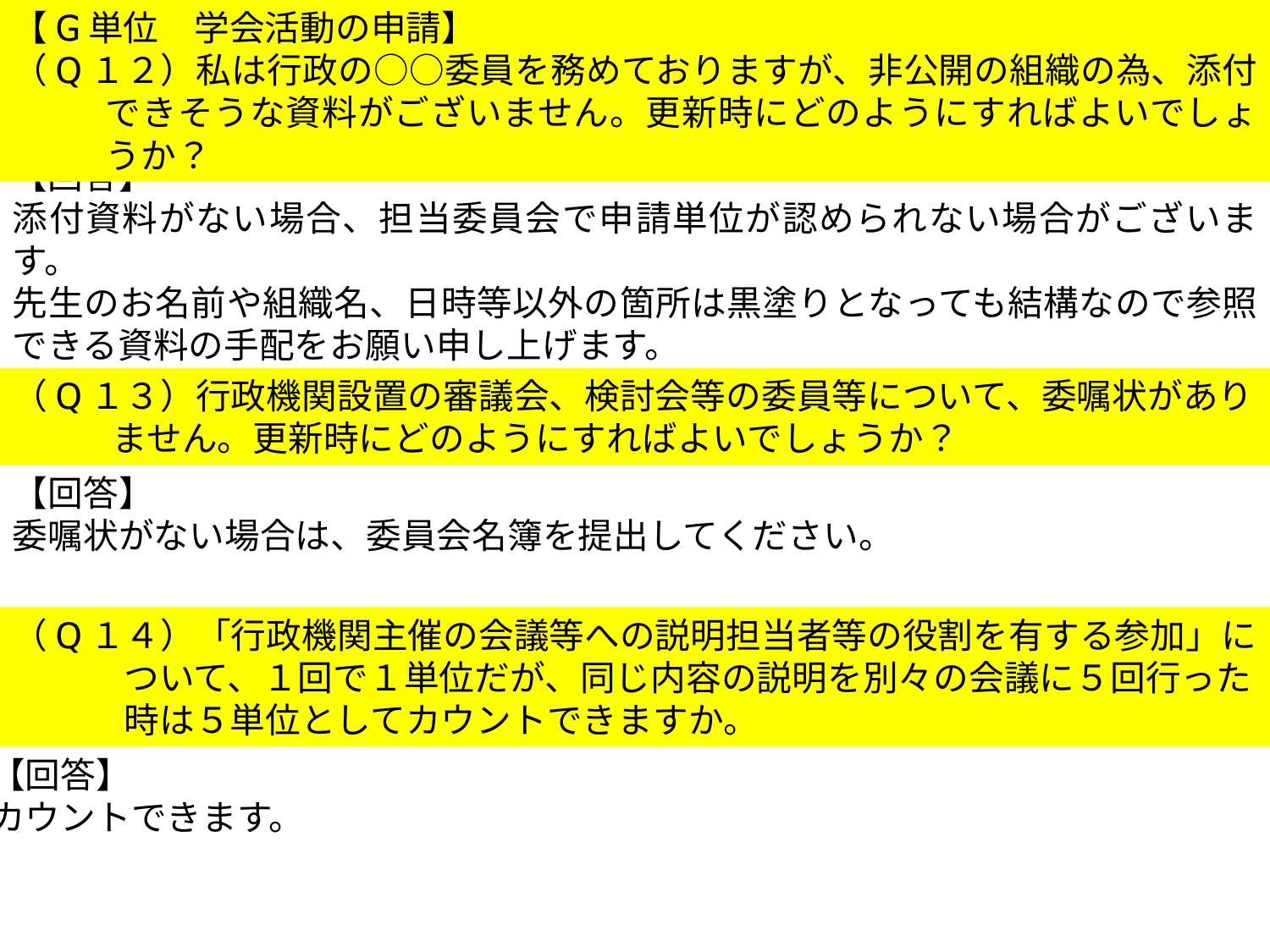

【G単位　学会活動の申請】
（Q１２）私は行政の○○委員を務めておりますが、非公開の組織の為、添付できそうな資料がございません。更新時にどのようにすればよいでしょうか？
【回答】
添付資料がない場合、担当委員会で申請単位が認められない場合がございます。
先生のお名前や組織名、日時等以外の箇所は黒塗りとなっても結構なので参照できる資料の手配をお願い申し上げます。
（Q１３）行政機関設置の審議会、検討会等の委員等について、委嘱状がありません。更新時にどのようにすればよいでしょうか？
【回答】
委嘱状がない場合は、委員会名簿を提出してください。
（Q１４）「行政機関主催の会議等への説明担当者等の役割を有する参加」について、１回で１単位だが、同じ内容の説明を別々の会議に５回行った時は５単位としてカウントできますか。
【回答】
カウントできます。